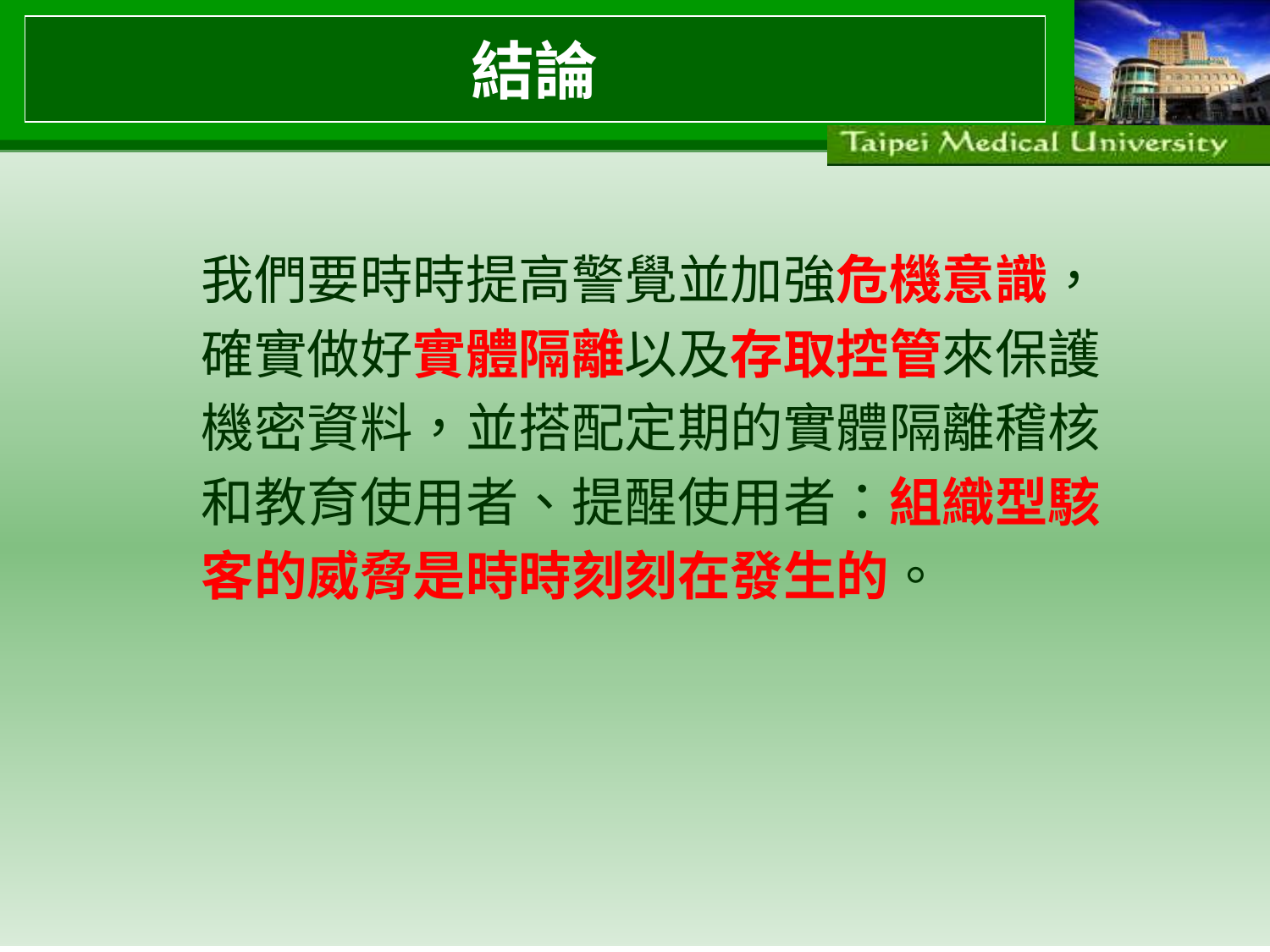

# 結論

我們要時時提高警覺並加強危機意識，
確實做好實體隔離以及存取控管來保護
機密資料，並搭配定期的實體隔離稽核
和教育使用者、提醒使用者：組織型駭
客的威脅是時時刻刻在發生的。